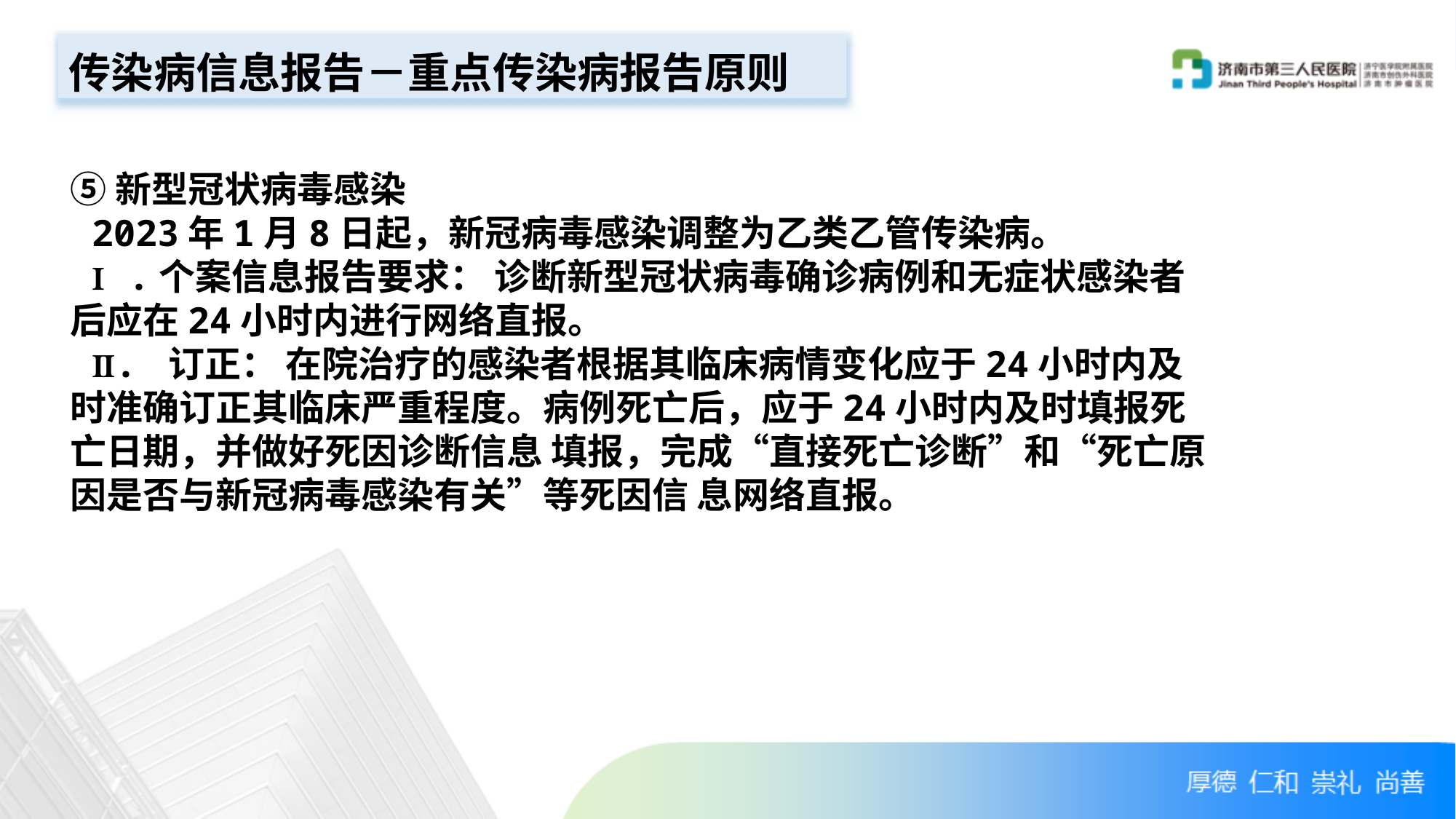

传染病信息报告－重点传染病报告原则
⑤新型冠状病毒感染
 2023年1月8日起，新冠病毒感染调整为乙类乙管传染病。
 Ⅰ.个案信息报告要求： 诊断新型冠状病毒确诊病例和无症状感染者后应在24小时内进行网络直报。
 Ⅱ. 订正： 在院治疗的感染者根据其临床病情变化应于24小时内及时准确订正其临床严重程度。病例死亡后，应于24小时内及时填报死亡日期，并做好死因诊断信息 填报，完成“直接死亡诊断”和“死亡原因是否与新冠病毒感染有关”等死因信 息网络直报。